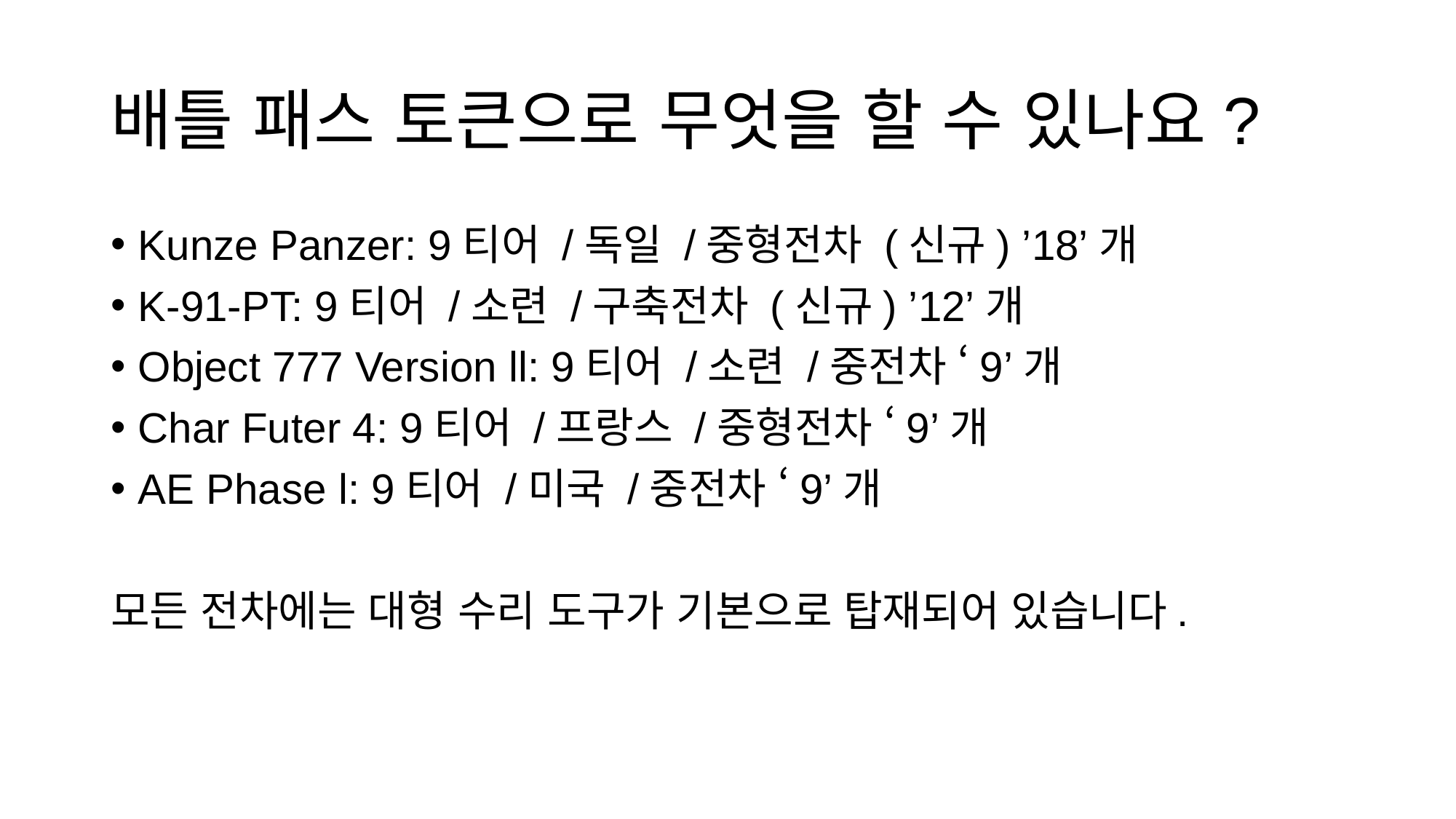

# 배틀 패스 토큰으로 무엇을 할 수 있나요?
Kunze Panzer: 9티어 /독일 /중형전차 (신규) ’18’개
K-91-PT: 9티어 /소련 /구축전차 (신규) ’12’개
Object 777 Version ll: 9티어 /소련 /중전차 ‘9’개
Char Futer 4: 9티어 /프랑스 /중형전차 ‘9’개
AE Phase l: 9티어 /미국 /중전차 ‘9’개

모든 전차에는 대형 수리 도구가 기본으로 탑재되어 있습니다.